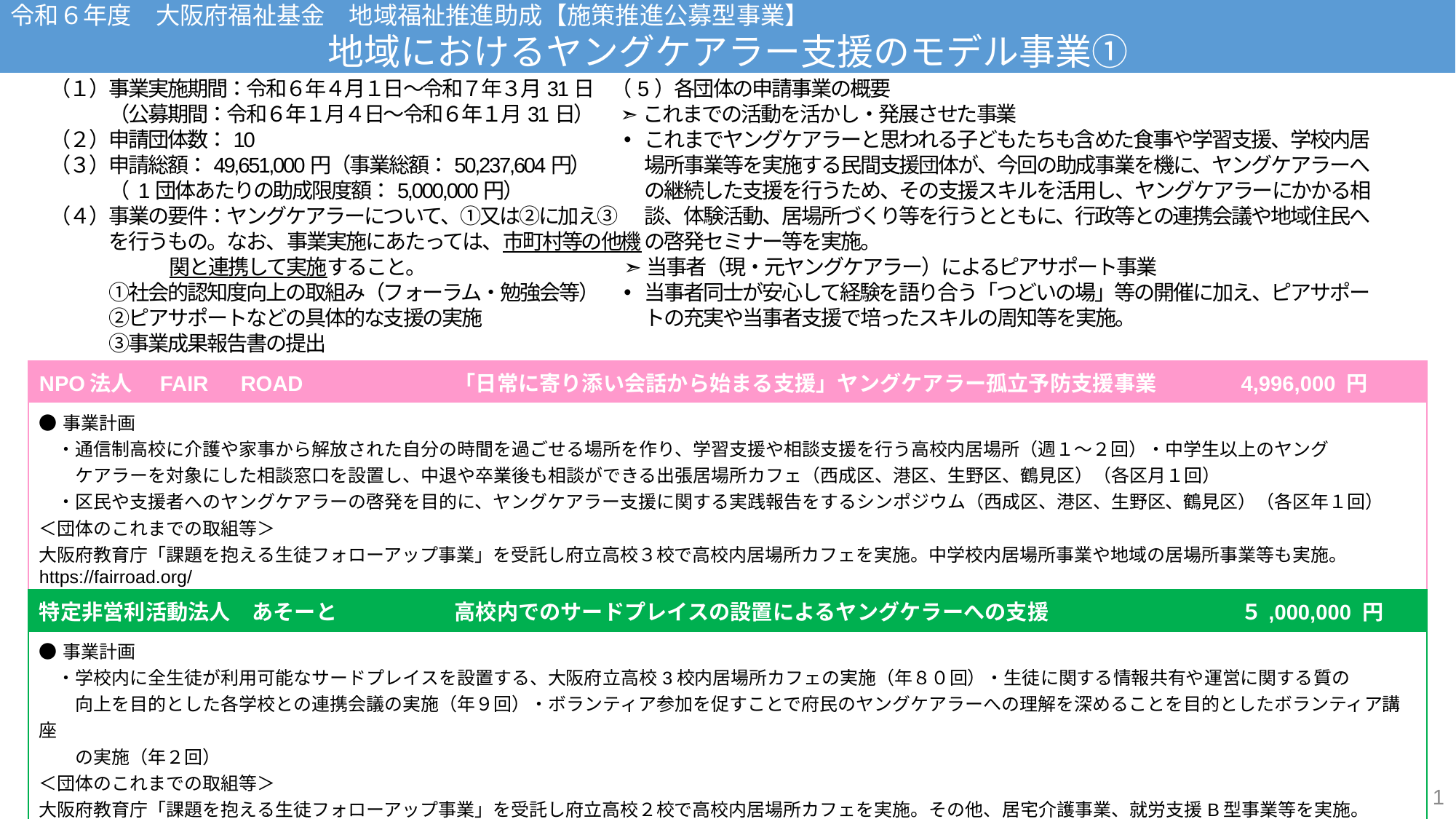

令和６年度　大阪府福祉基金　地域福祉推進助成【施策推進公募型事業】
地域におけるヤングケアラー支援のモデル事業①
（１）事業実施期間：令和６年４月１日～令和７年３月31日
　　　（公募期間：令和６年１月４日～令和６年１月31日）
（２）申請団体数：10
（３）申請総額：49,651,000円（事業総額：50,237,604円）
　　　（ 1団体あたりの助成限度額：5,000,000円）
（４）事業の要件：ヤングケアラーについて、①又は②に加え③
　　　を行うもの。なお、事業実施にあたっては、市町村等の他機
　　　　　　関と連携して実施すること。
　　　①社会的認知度向上の取組み（フォーラム・勉強会等）
　　　②ピアサポートなどの具体的な支援の実施
　　　③事業成果報告書の提出

（5）各団体の申請事業の概要
   ➣これまでの活動を活かし・発展させた事業
これまでヤングケアラーと思われる子どもたちも含めた食事や学習支援、学校内居場所事業等を実施する民間支援団体が、今回の助成事業を機に、ヤングケアラーへの継続した支援を行うため、その支援スキルを活用し、ヤングケアラーにかかる相談、体験活動、居場所づくり等を行うとともに、行政等との連携会議や地域住民への啓発セミナー等を実施。
➣当事者（現・元ヤングケアラー）によるピアサポート事業
当事者同士が安心して経験を語り合う「つどいの場」等の開催に加え、ピアサポートの充実や当事者支援で培ったスキルの周知等を実施。
| NPO法人　FAIR　ROAD | 「日常に寄り添い会話から始まる支援」ヤングケアラー孤立予防支援事業 | 4,996,000 円 |
| --- | --- | --- |
| ●事業計画 　・通信制高校に介護や家事から解放された自分の時間を過ごせる場所を作り、学習支援や相談支援を行う高校内居場所（週１～２回）・中学生以上のヤング 　　ケアラーを対象にした相談窓口を設置し、中退や卒業後も相談ができる出張居場所カフェ（西成区、港区、生野区、鶴見区）（各区月１回） 　・区民や支援者へのヤングケアラーの啓発を目的に、ヤングケアラー支援に関する実践報告をするシンポジウム（西成区、港区、生野区、鶴見区）（各区年１回） ＜団体のこれまでの取組等＞ 大阪府教育庁「課題を抱える生徒フォローアップ事業」を受託し府立高校３校で高校内居場所カフェを実施。中学校内居場所事業や地域の居場所事業等も実施。 https://fairroad.org/ |  |  |
| 特定非営利活動法人　あそーと | 高校内でのサードプレイスの設置によるヤングケラーへの支援 | ５,000,000 円 |
| --- | --- | --- |
| ●事業計画 　・学校内に全生徒が利用可能なサードプレイスを設置する、大阪府立高校3校内居場所カフェの実施（年８０回）・生徒に関する情報共有や運営に関する質の　 　　向上を目的とした各学校との連携会議の実施（年９回）・ボランティア参加を促すことで府民のヤングケアラーへの理解を深めることを目的としたボランティア講座　　　 　　の実施（年２回） ＜団体のこれまでの取組等＞ 大阪府教育庁「課題を抱える生徒フォローアップ事業」を受託し府立高校２校で高校内居場所カフェを実施。その他、居宅介護事業、就労支援B型事業等を実施。 https://npo-assort.com/ |  |  |
1